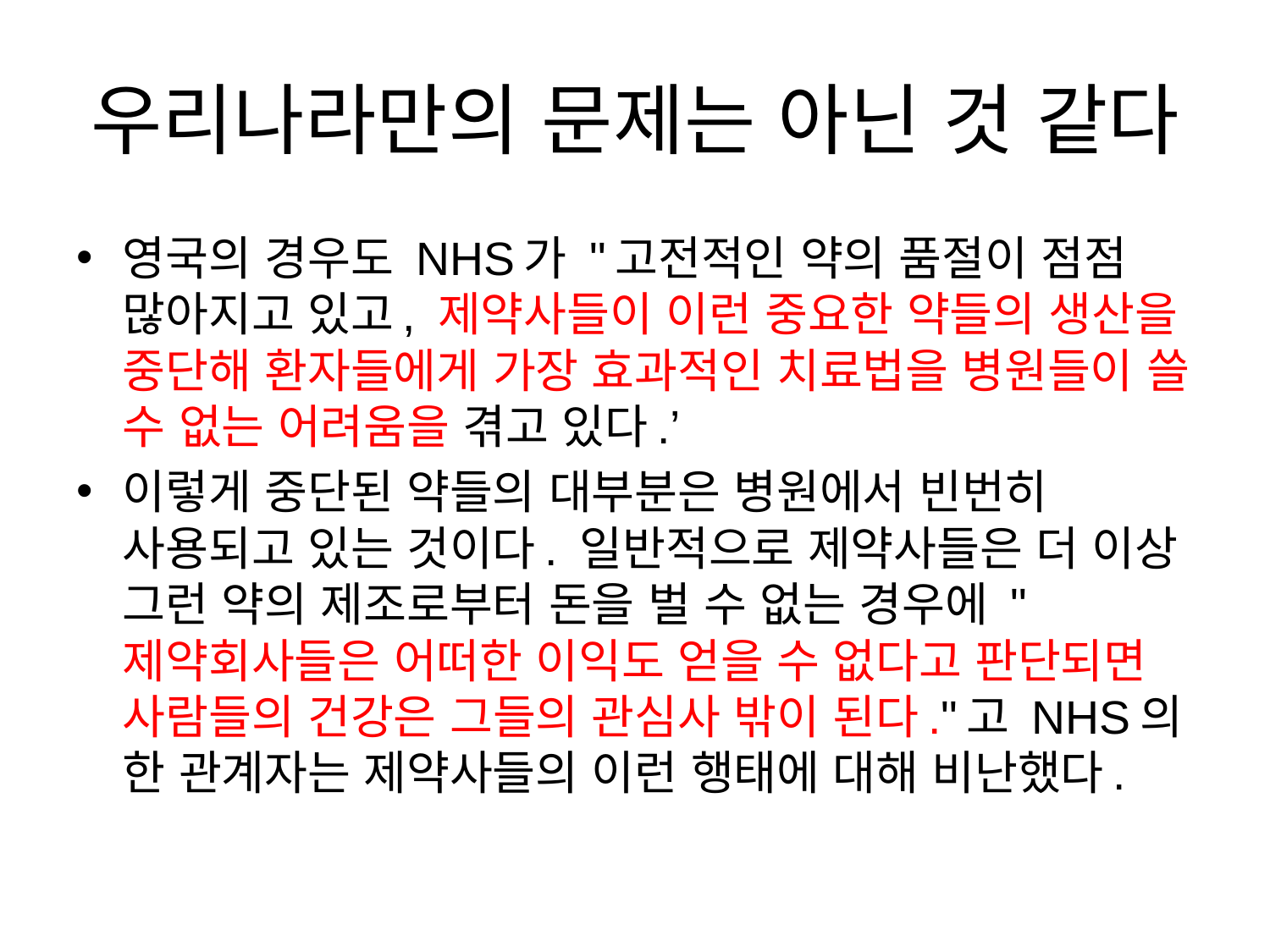

# 우리나라만의 문제는 아닌 것 같다
영국의 경우도 NHS가 "고전적인 약의 품절이 점점 많아지고 있고, 제약사들이 이런 중요한 약들의 생산을 중단해 환자들에게 가장 효과적인 치료법을 병원들이 쓸 수 없는 어려움을 겪고 있다.’
이렇게 중단된 약들의 대부분은 병원에서 빈번히 사용되고 있는 것이다. 일반적으로 제약사들은 더 이상 그런 약의 제조로부터 돈을 벌 수 없는 경우에 "제약회사들은 어떠한 이익도 얻을 수 없다고 판단되면 사람들의 건강은 그들의 관심사 밖이 된다."고 NHS의 한 관계자는 제약사들의 이런 행태에 대해 비난했다.